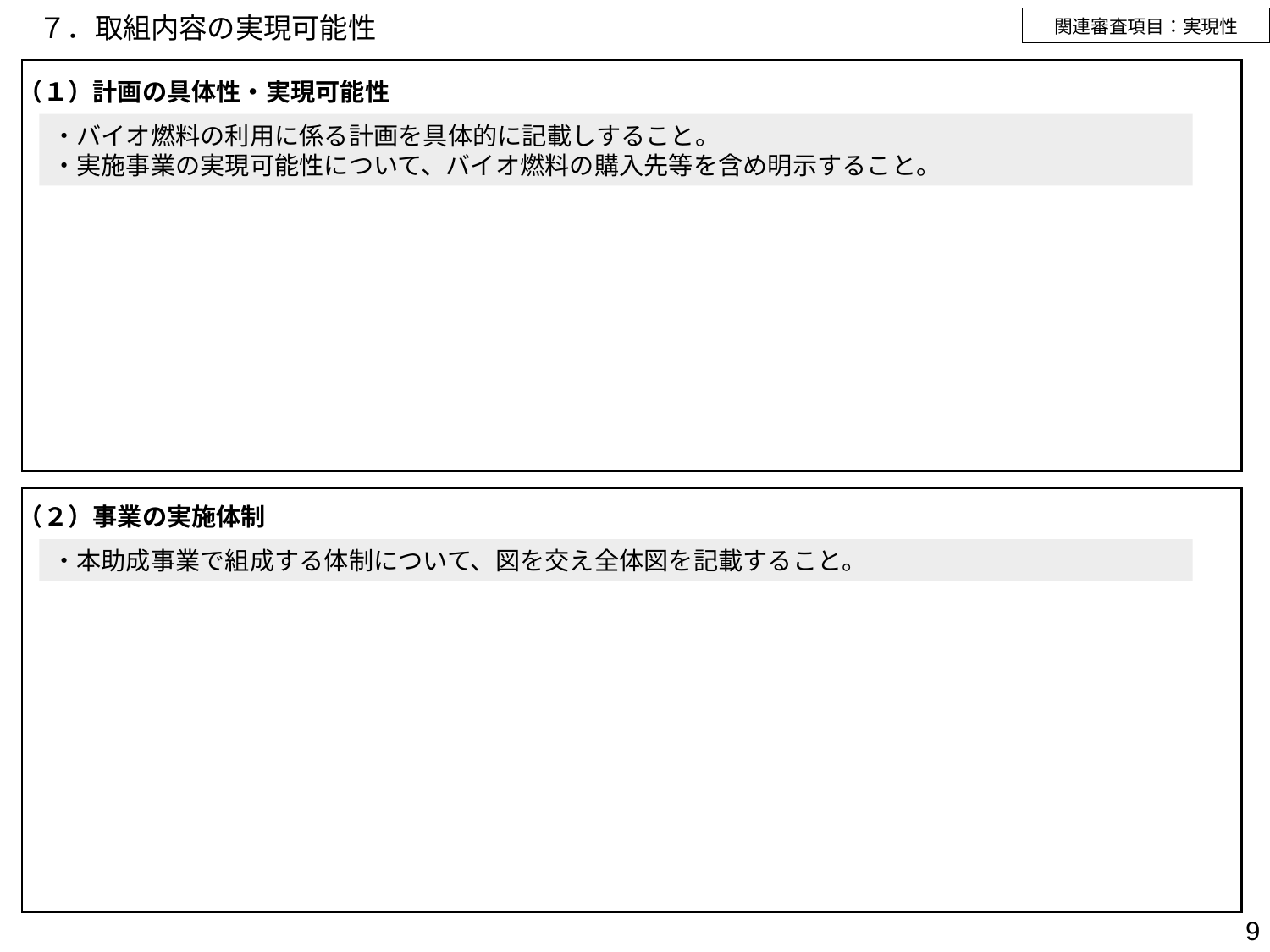

# ７．取組内容の実現可能性
関連審査項目：実現性

（１）計画の具体性・実現可能性
・バイオ燃料の利用に係る計画を具体的に記載しすること。
・実施事業の実現可能性について、バイオ燃料の購入先等を含め明示すること。

（２）事業の実施体制
・本助成事業で組成する体制について、図を交え全体図を記載すること。
9